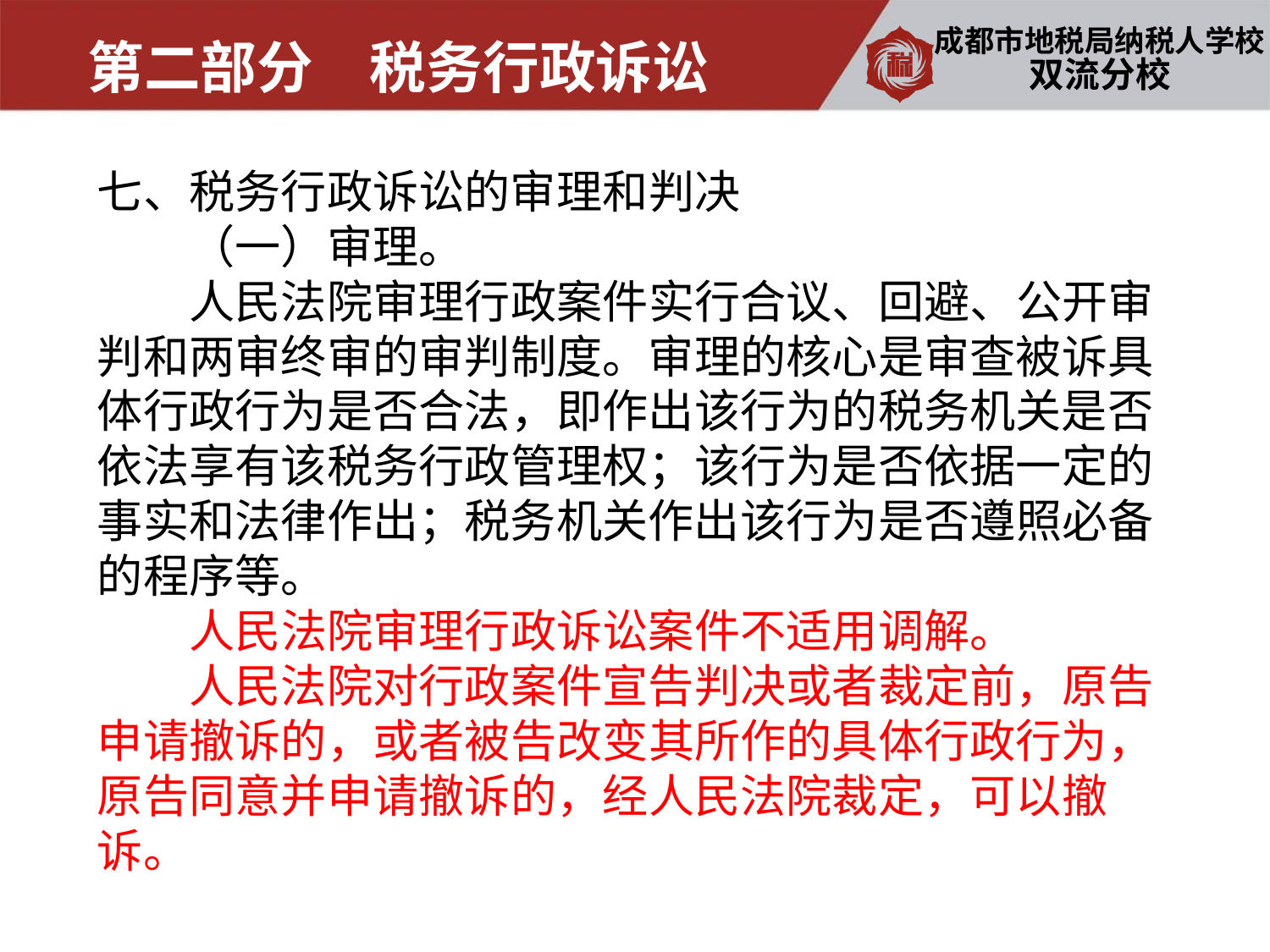

第二部分　税务行政诉讼
双流分校
七、税务行政诉讼的审理和判决
　　（一）审理。
　　人民法院审理行政案件实行合议、回避、公开审判和两审终审的审判制度。审理的核心是审查被诉具体行政行为是否合法，即作出该行为的税务机关是否依法享有该税务行政管理权；该行为是否依据一定的事实和法律作出；税务机关作出该行为是否遵照必备的程序等。
　　人民法院审理行政诉讼案件不适用调解。
　　人民法院对行政案件宣告判决或者裁定前，原告申请撤诉的，或者被告改变其所作的具体行政行为，原告同意并申请撤诉的，经人民法院裁定，可以撤诉。